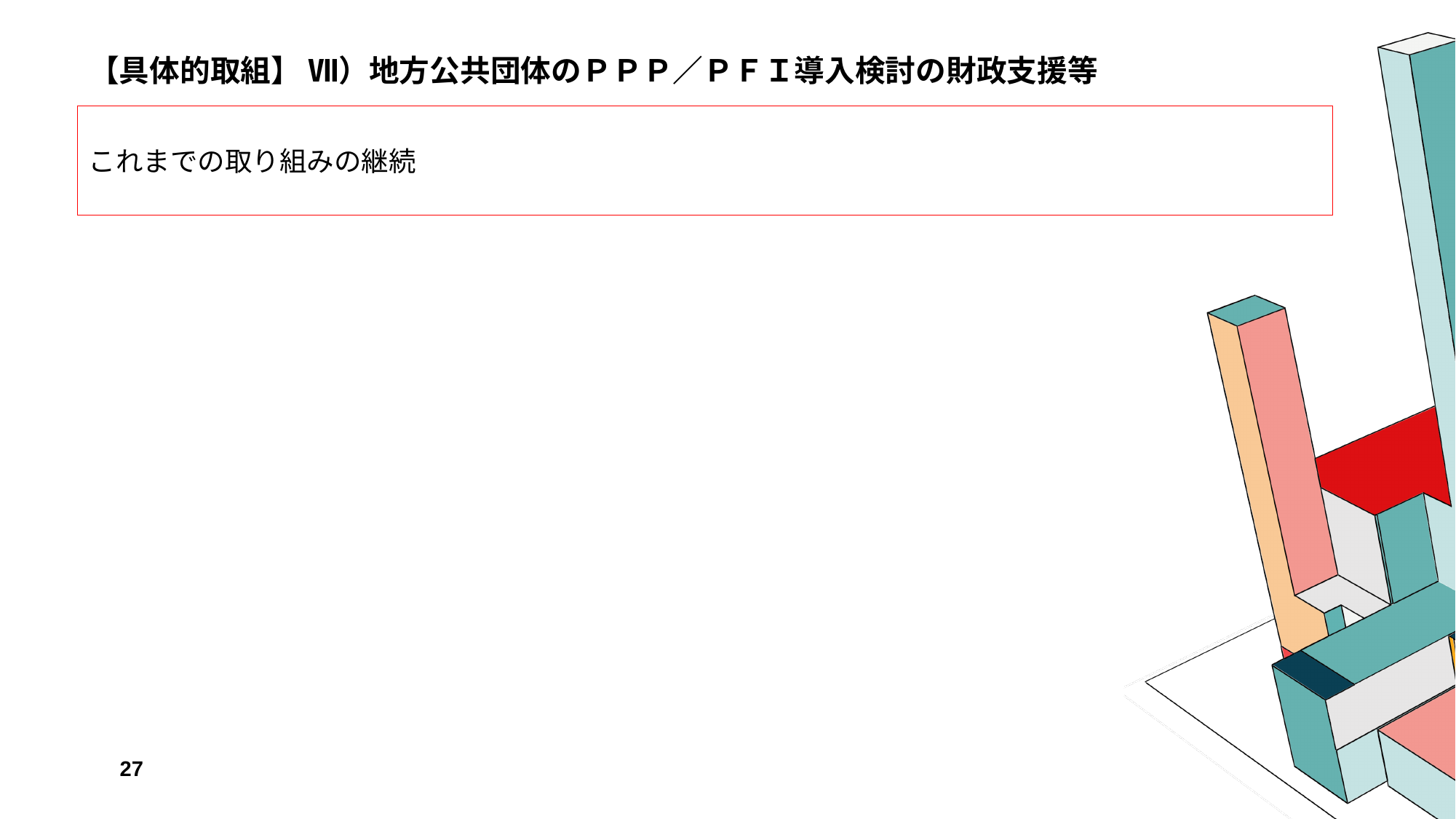

# 【具体的取組】 ⅶ）地方公共団体のＰＰＰ／ＰＦＩ導入検討の財政支援等

これまでの取り組みの継続

27